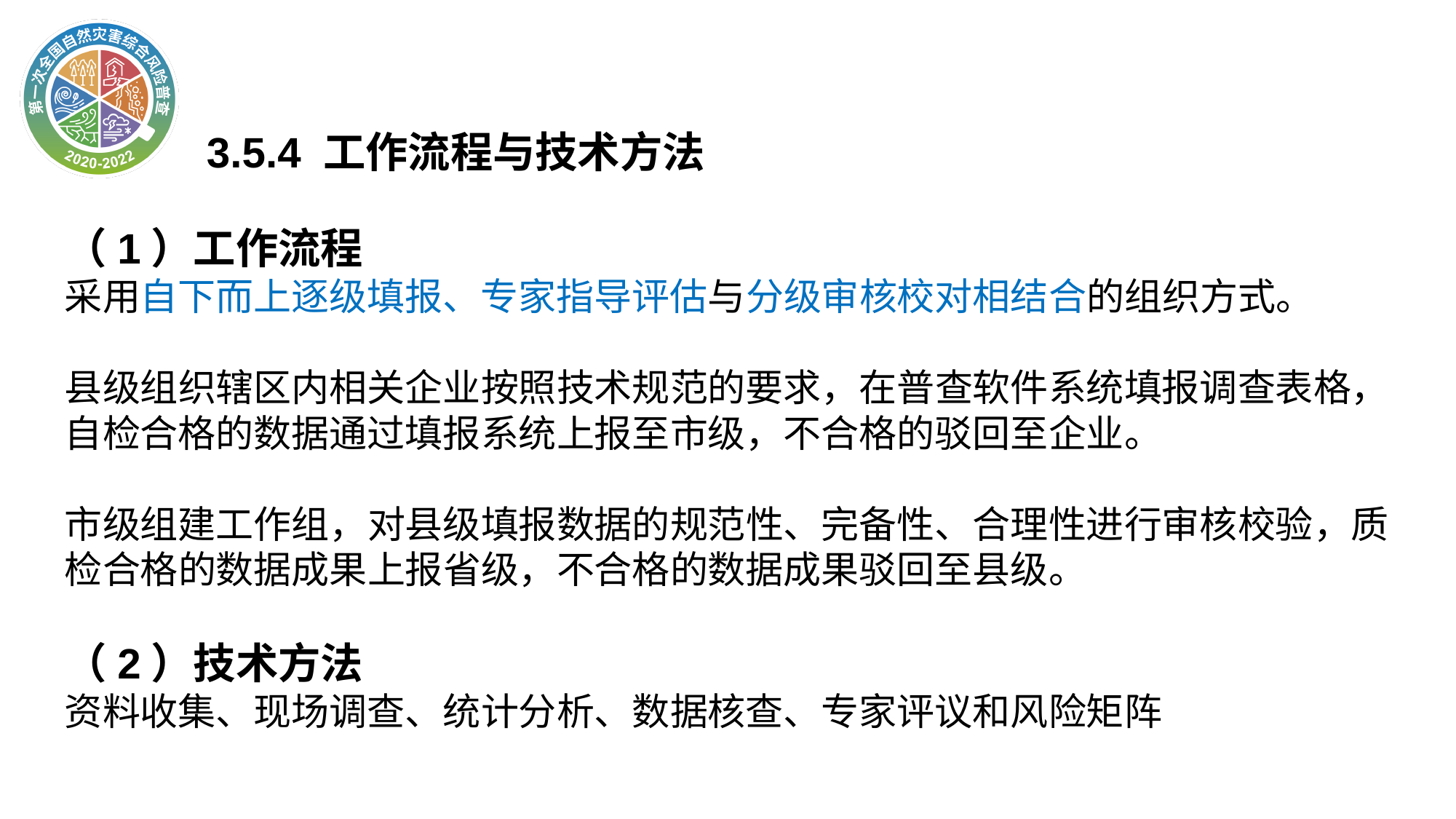

3.5.4 工作流程与技术方法

（1）工作流程
采用自下而上逐级填报、专家指导评估与分级审核校对相结合的组织方式。

县级组织辖区内相关企业按照技术规范的要求，在普查软件系统填报调查表格，自检合格的数据通过填报系统上报至市级，不合格的驳回至企业。

市级组建工作组，对县级填报数据的规范性、完备性、合理性进行审核校验，质检合格的数据成果上报省级，不合格的数据成果驳回至县级。

（2）技术方法
资料收集、现场调查、统计分析、数据核查、专家评议和风险矩阵